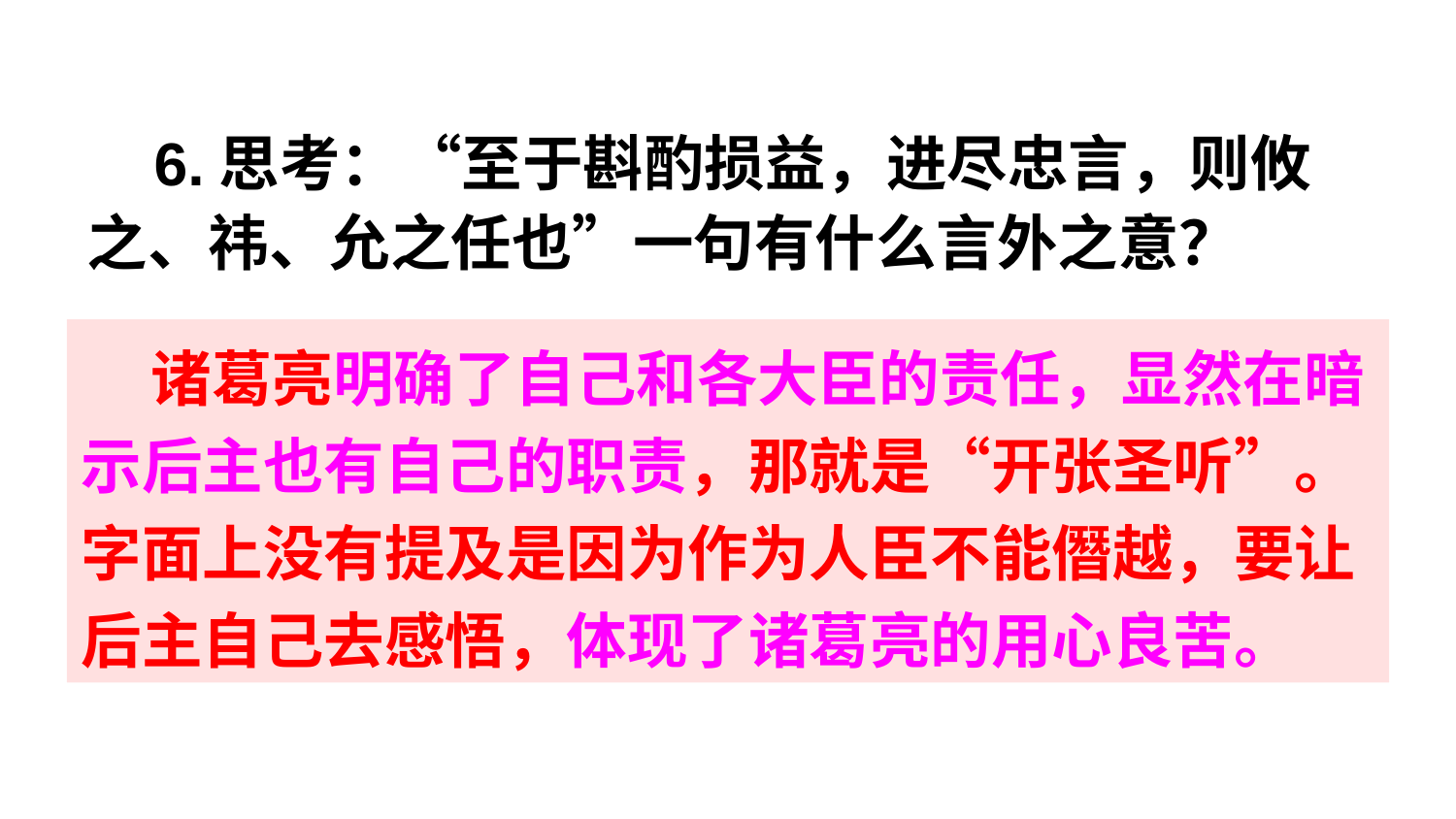

6.思考：“至于斟酌损益，进尽忠言，则攸之、祎、允之任也”一句有什么言外之意？
    诸葛亮明确了自己和各大臣的责任，显然在暗示后主也有自己的职责，那就是“开张圣听”。字面上没有提及是因为作为人臣不能僭越，要让后主自己去感悟，体现了诸葛亮的用心良苦。